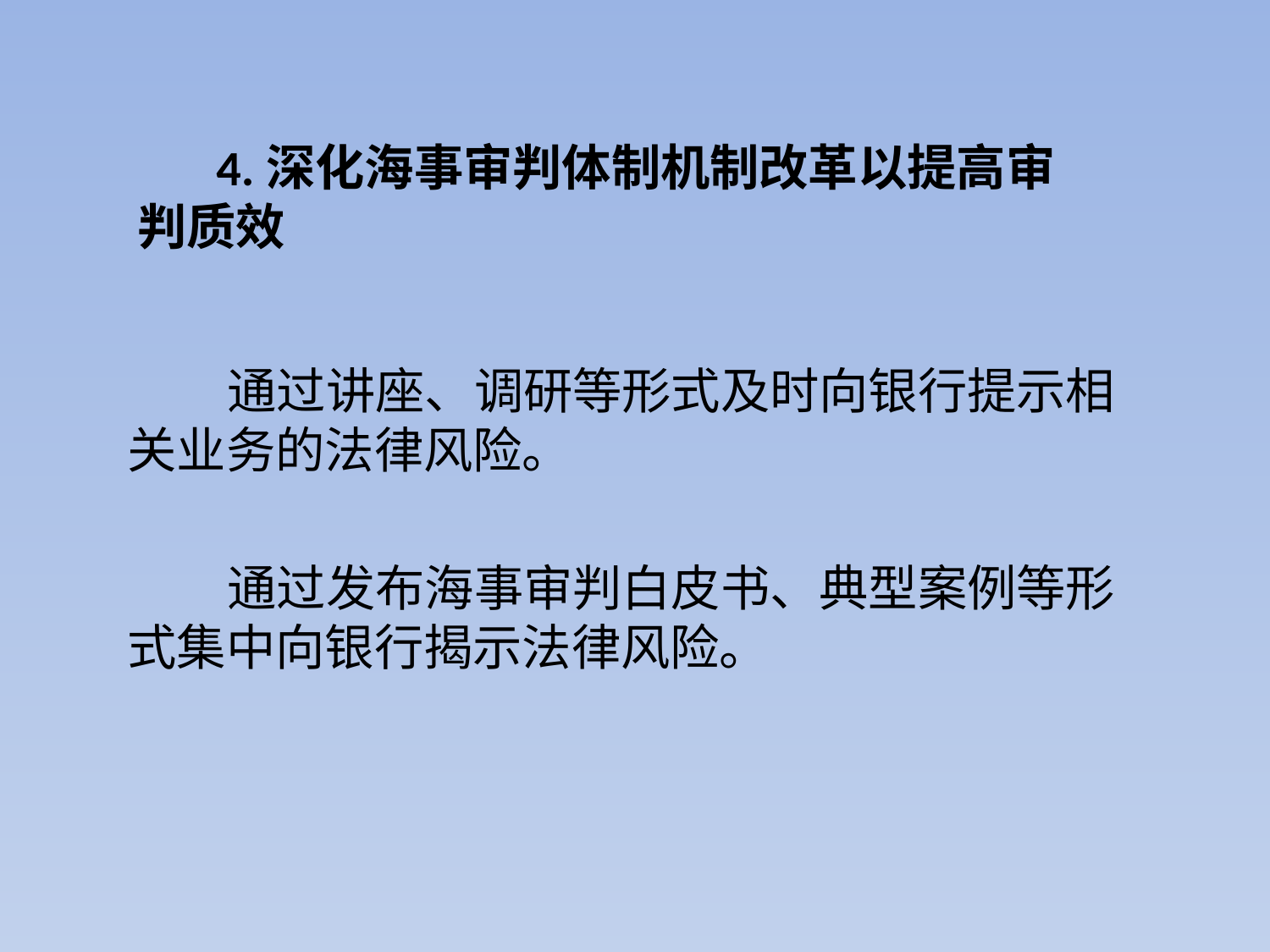

# 4.深化海事审判体制机制改革以提高审判质效

        通过讲座、调研等形式及时向银行提示相关业务的法律风险。

        通过发布海事审判白皮书、典型案例等形式集中向银行揭示法律风险。